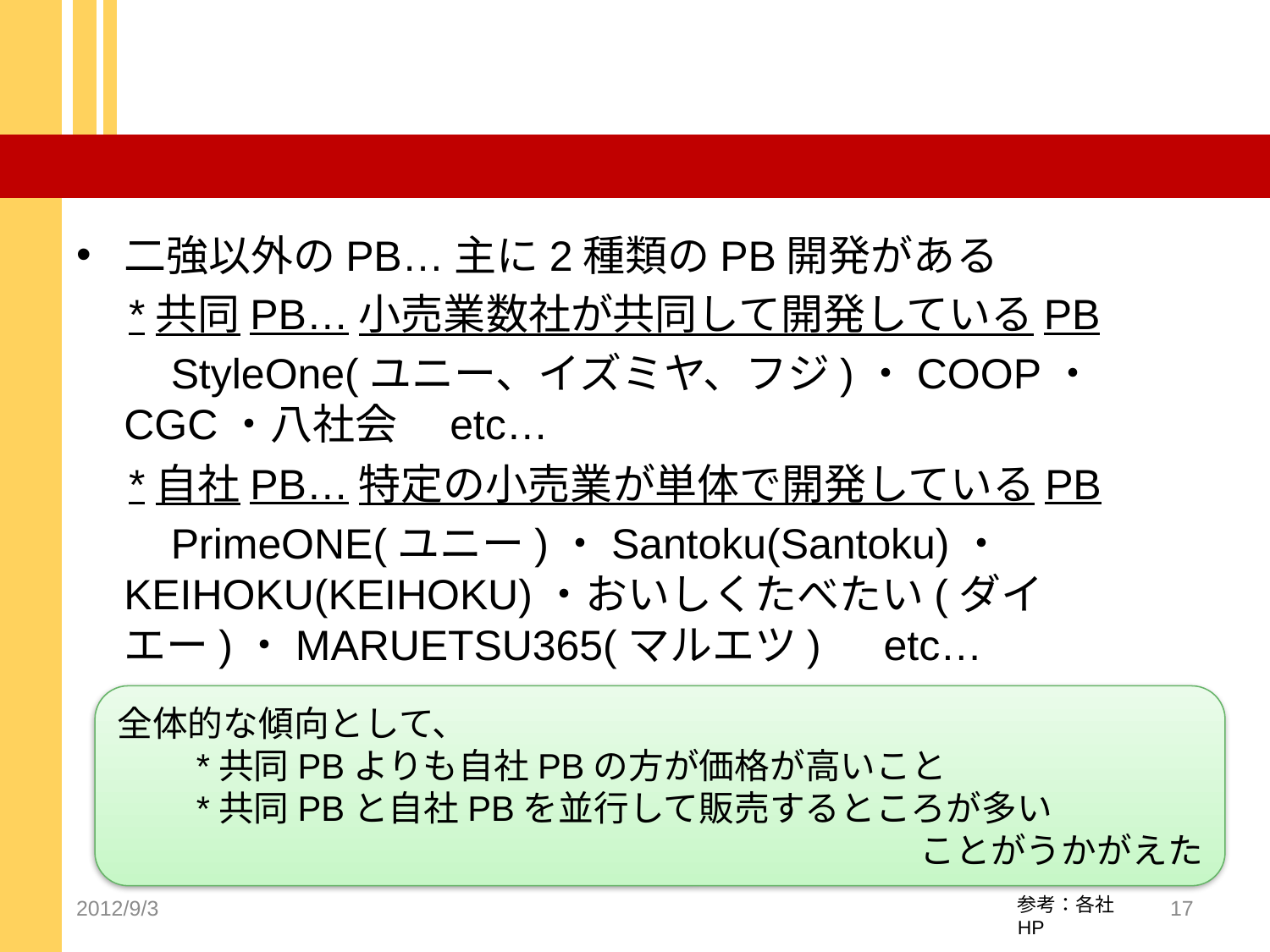

#

二強以外のPB…主に2種類のPB開発がある
　*共同PB…小売業数社が共同して開発しているPB
　　StyleOne(ユニー、イズミヤ、フジ)・COOP・CGC・八社会　etc…
　*自社PB…特定の小売業が単体で開発しているPB
　　PrimeONE(ユニー)・Santoku(Santoku)・KEIHOKU(KEIHOKU)・おいしくたべたい(ダイエー)・MARUETSU365(マルエツ)　etc…
全体的な傾向として、
　　*共同PBよりも自社PBの方が価格が高いこと
　　*共同PBと自社PBを並行して販売するところが多い
ことがうかがえた
2012/9/3
17
参考：各社HP